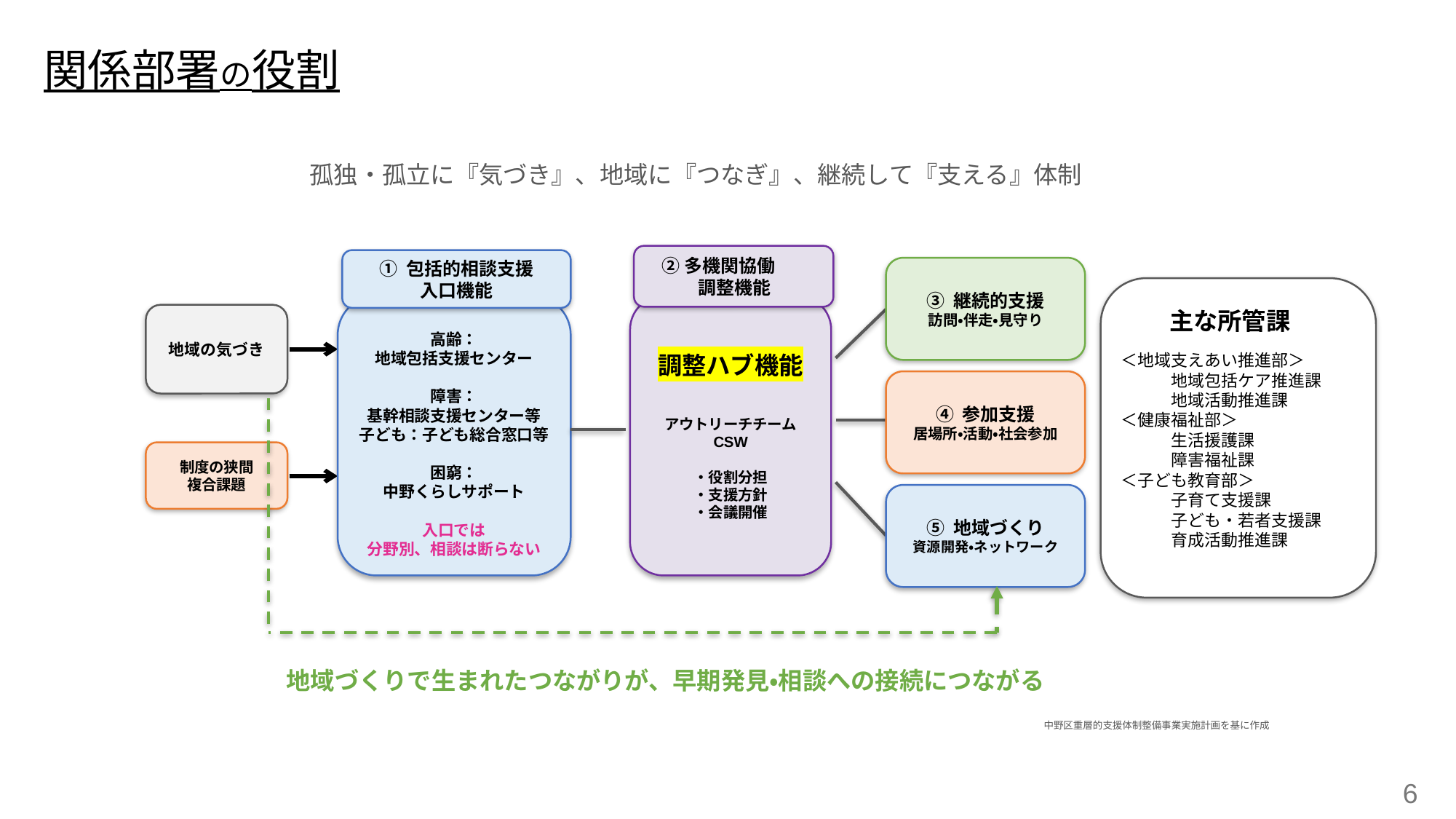

関係部署の役割
孤独・孤立に『気づき』、地域に『つなぎ』、継続して『支える』体制
　② 多機関協働
　　　調整機能
① 包括的相談支援
入口機能
③ 継続的支援
訪問・伴走・見守り
　　主な所管課
＜地域支えあい推進部＞
　　　地域包括ケア推進課
　　　地域活動推進課
＜健康福祉部＞
　　　生活援護課
　　　障害福祉課
＜子ども教育部＞
　　　子育て支援課
　　　子ども・若者支援課
　　　育成活動推進課
高齢：
地域包括支援センター
障害：
基幹相談支援センター等
子ども：子ども総合窓口等
困窮：
中野くらしサポート
入口では
分野別、相談は断らない
調整ハブ機能
アウトリーチチーム
CSW
・役割分担
・支援方針
・会議開催
地域の気づき
④ 参加支援
居場所・活動・社会参加
制度の狭間
複合課題
⑤ 地域づくり
資源開発・ネットワーク
地域づくりで生まれたつながりが、早期発見・相談への接続につながる
中野区重層的支援体制整備事業実施計画を基に作成
6